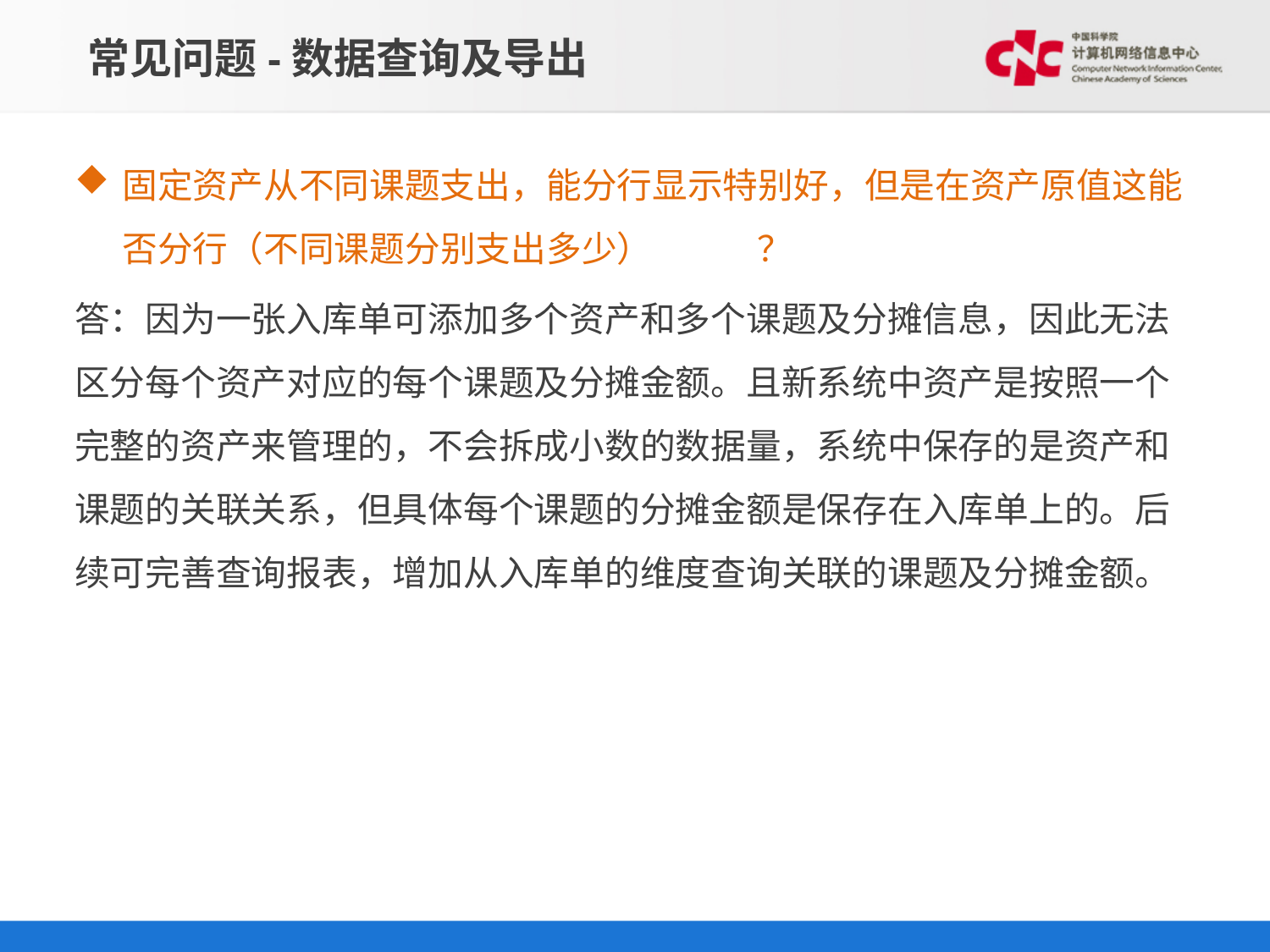

# 常见问题-数据查询及导出
固定资产从不同课题支出，能分行显示特别好，但是在资产原值这能否分行（不同课题分别支出多少）	？
答：因为一张入库单可添加多个资产和多个课题及分摊信息，因此无法区分每个资产对应的每个课题及分摊金额。且新系统中资产是按照一个完整的资产来管理的，不会拆成小数的数据量，系统中保存的是资产和课题的关联关系，但具体每个课题的分摊金额是保存在入库单上的。后续可完善查询报表，增加从入库单的维度查询关联的课题及分摊金额。